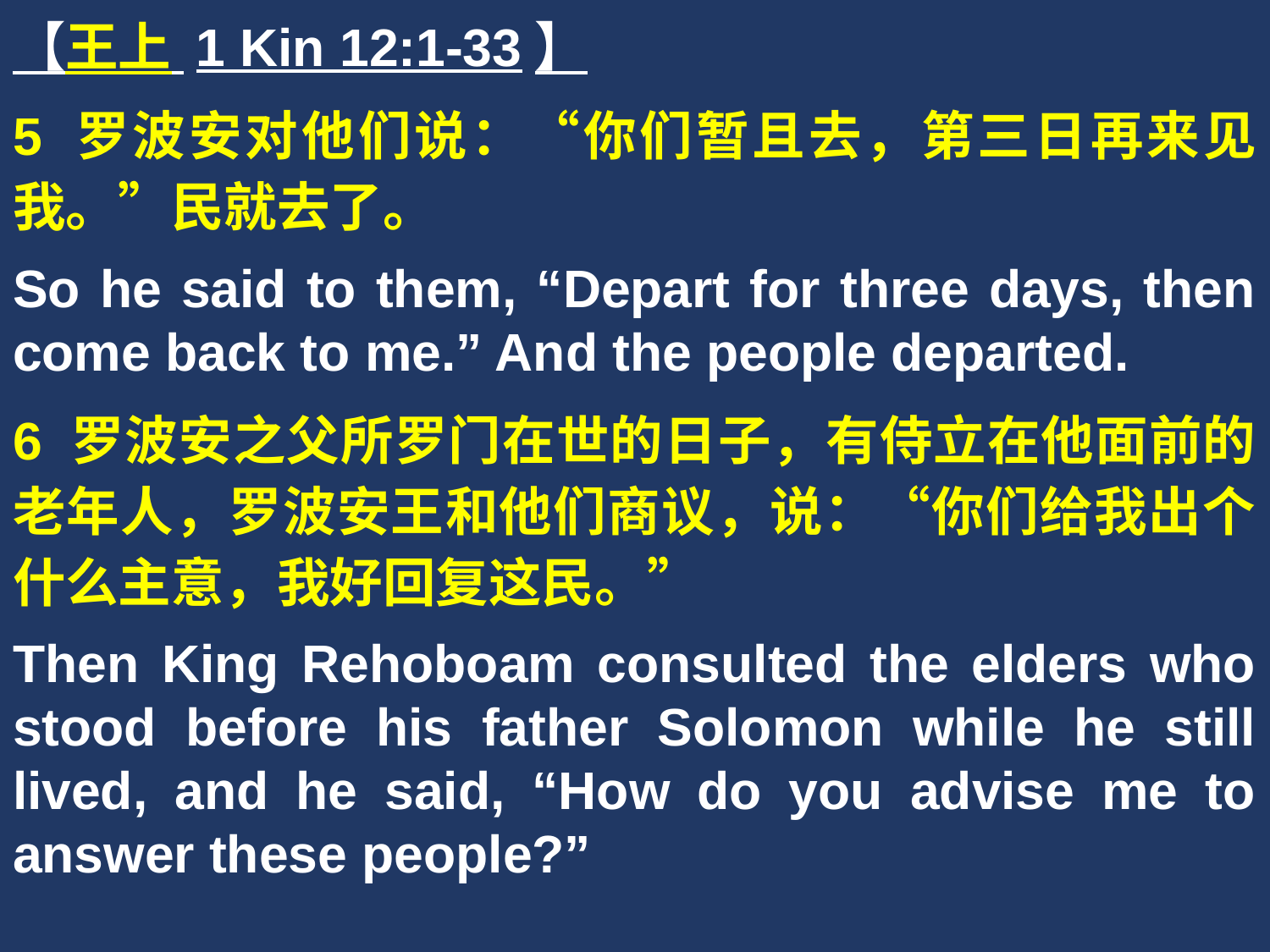

【王上 1 Kin 12:1-33】
5 罗波安对他们说：“你们暂且去，第三日再来见我。”民就去了。
So he said to them, “Depart for three days, then come back to me.” And the people departed.
6 罗波安之父所罗门在世的日子，有侍立在他面前的老年人，罗波安王和他们商议，说：“你们给我出个什么主意，我好回复这民。”
Then King Rehoboam consulted the elders who stood before his father Solomon while he still lived, and he said, “How do you advise me to answer these people?”